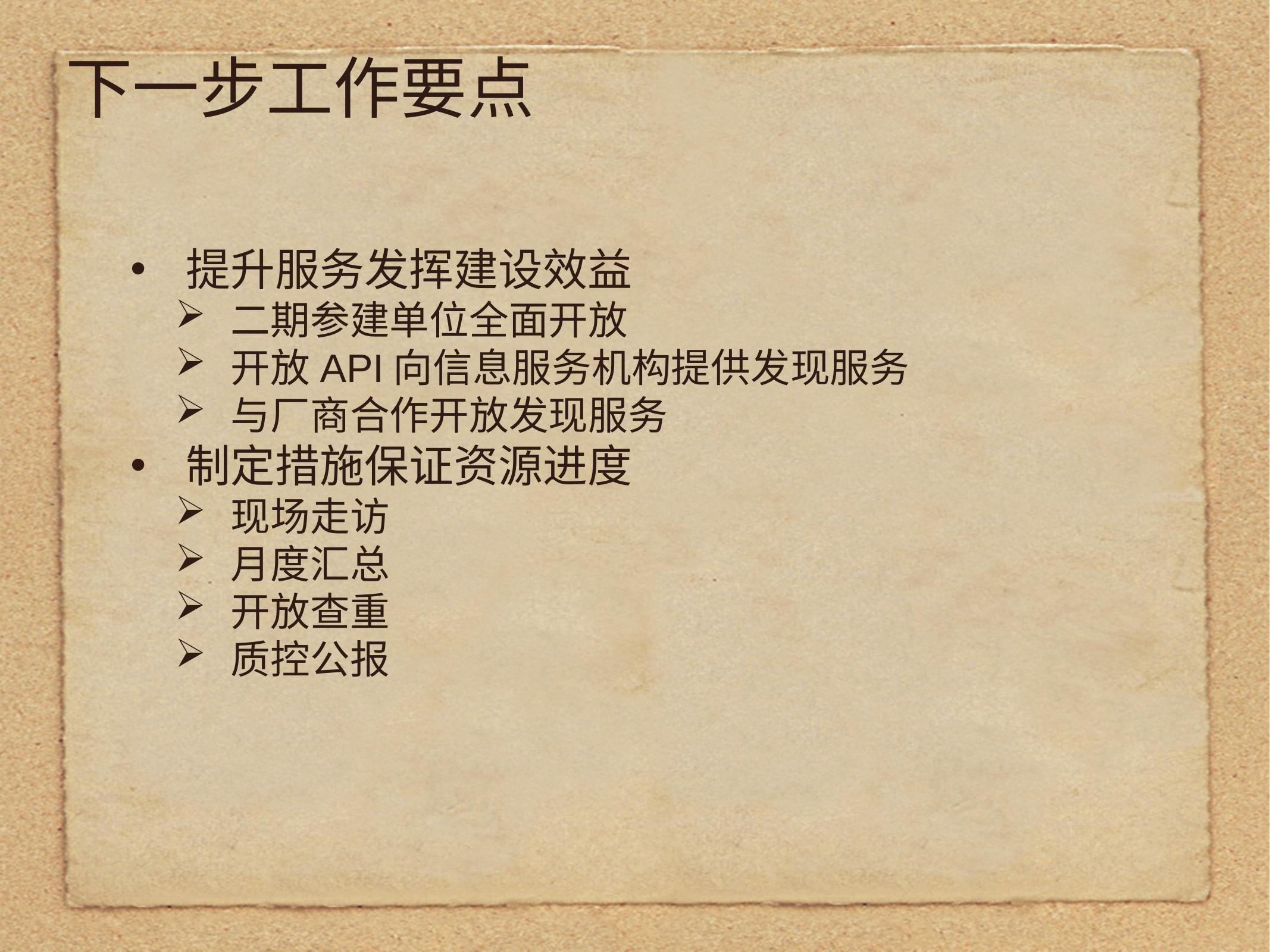

下一步工作要点

提升服务发挥建设效益
二期参建单位全面开放
开放API向信息服务机构提供发现服务
与厂商合作开放发现服务
制定措施保证资源进度
现场走访
月度汇总
开放查重
质控公报